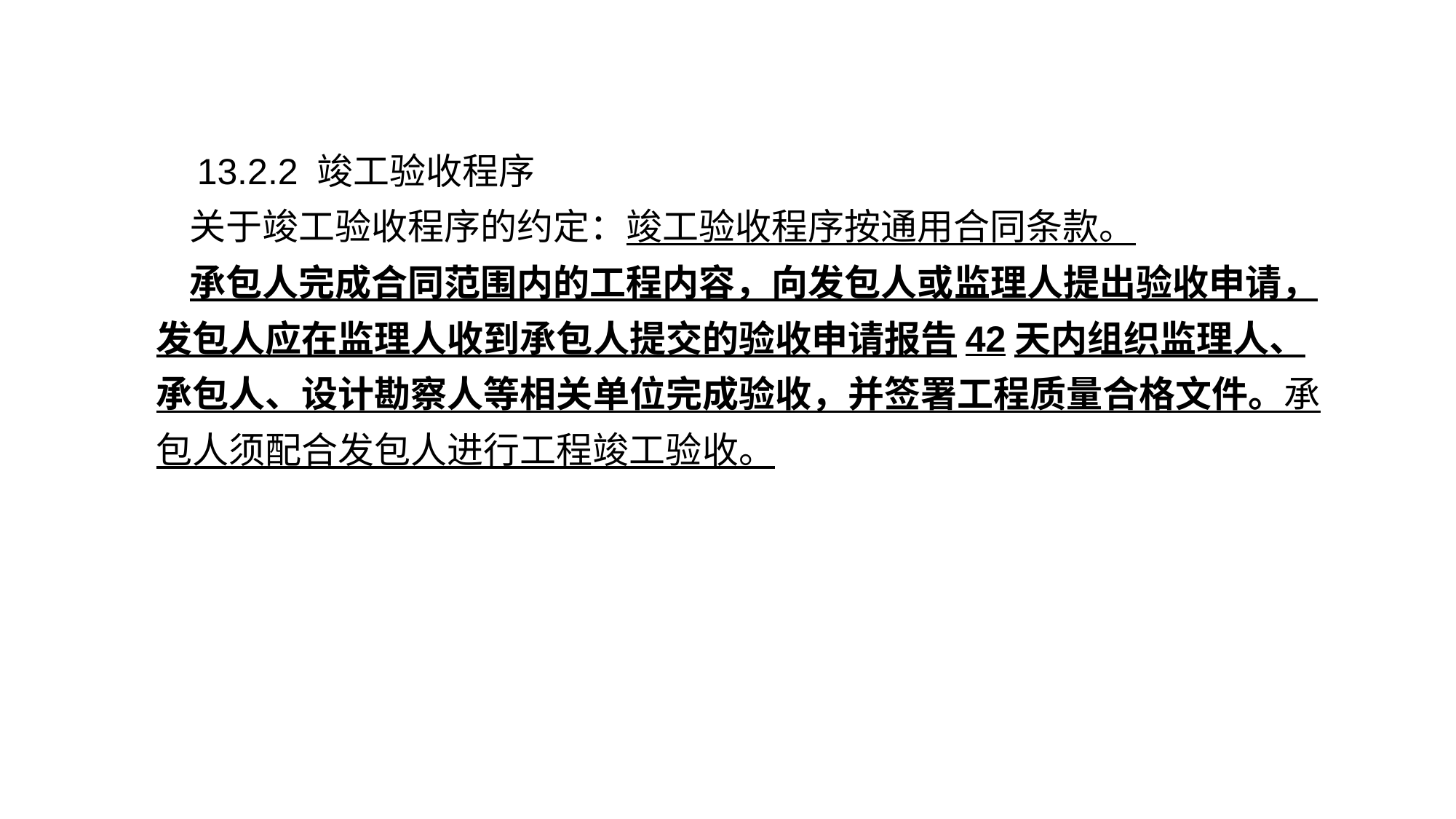

13.2.2 竣工验收程序
   关于竣工验收程序的约定：竣工验收程序按通用合同条款。
   承包人完成合同范围内的工程内容，向发包人或监理人提出验收申请，发包人应在监理人收到承包人提交的验收申请报告42天内组织监理人、承包人、设计勘察人等相关单位完成验收，并签署工程质量合格文件。承包人须配合发包人进行工程竣工验收。